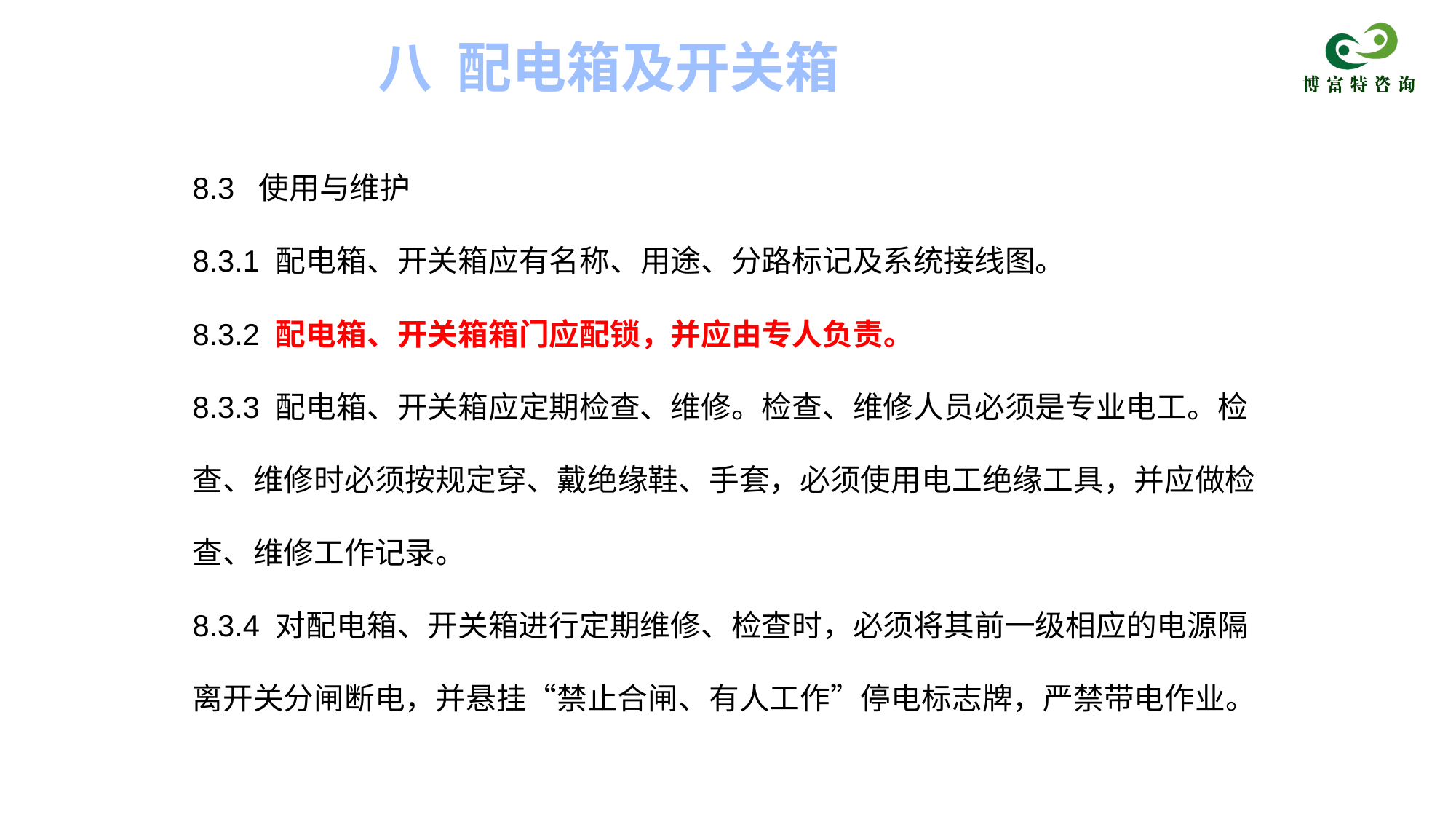

八  配电箱及开关箱
8.3  使用与维护
8.3.1 配电箱、开关箱应有名称、用途、分路标记及系统接线图。
8.3.2 配电箱、开关箱箱门应配锁，并应由专人负责。
8.3.3 配电箱、开关箱应定期检查、维修。检查、维修人员必须是专业电工。检查、维修时必须按规定穿、戴绝缘鞋、手套，必须使用电工绝缘工具，并应做检查、维修工作记录。
8.3.4 对配电箱、开关箱进行定期维修、检查时，必须将其前一级相应的电源隔离开关分闸断电，并悬挂“禁止合闸、有人工作”停电标志牌，严禁带电作业。